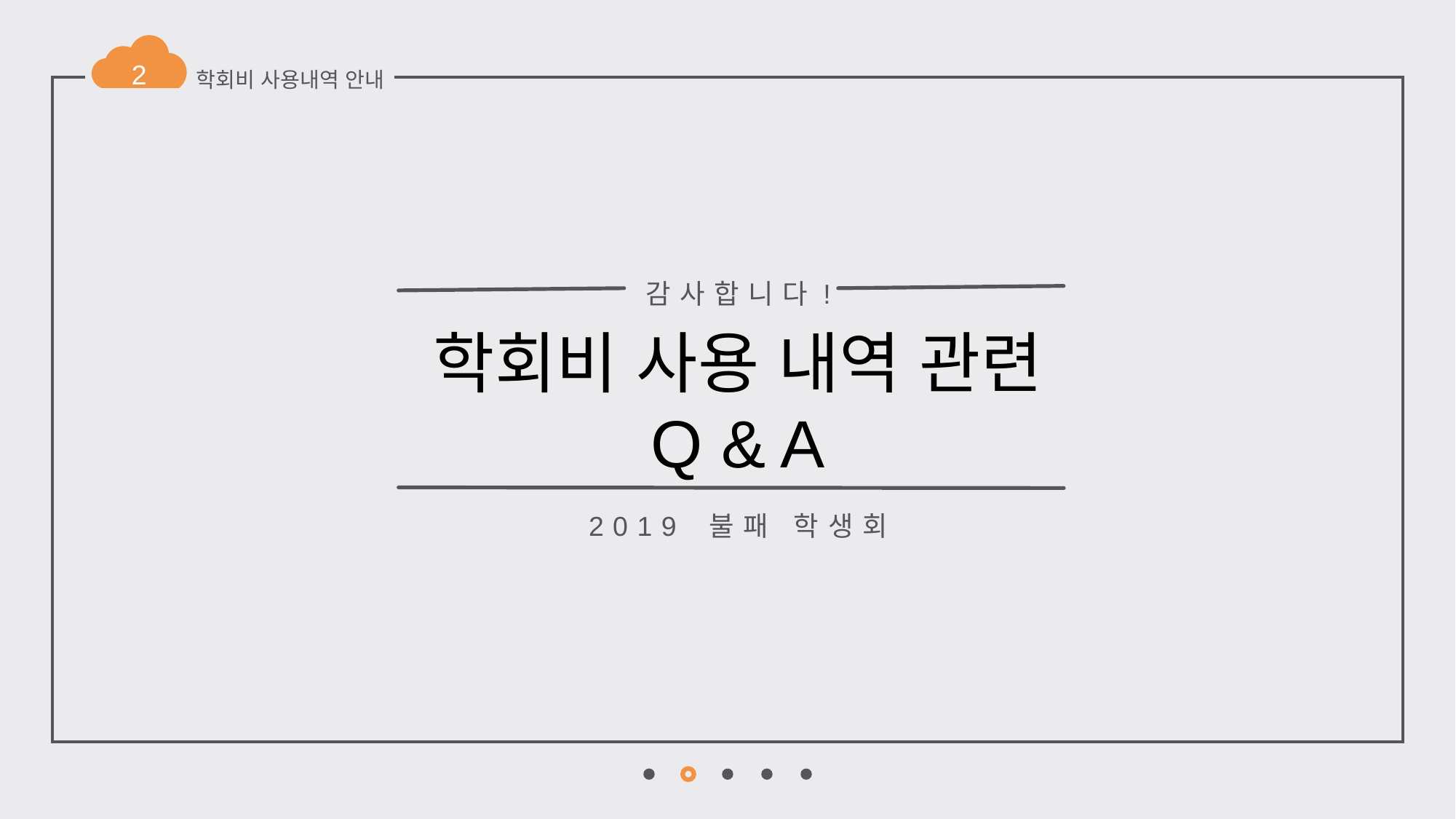

2
학회비 사용내역 안내

감사합니다!
학회비 사용 내역 관련
Q & A
2019 불패 학생회